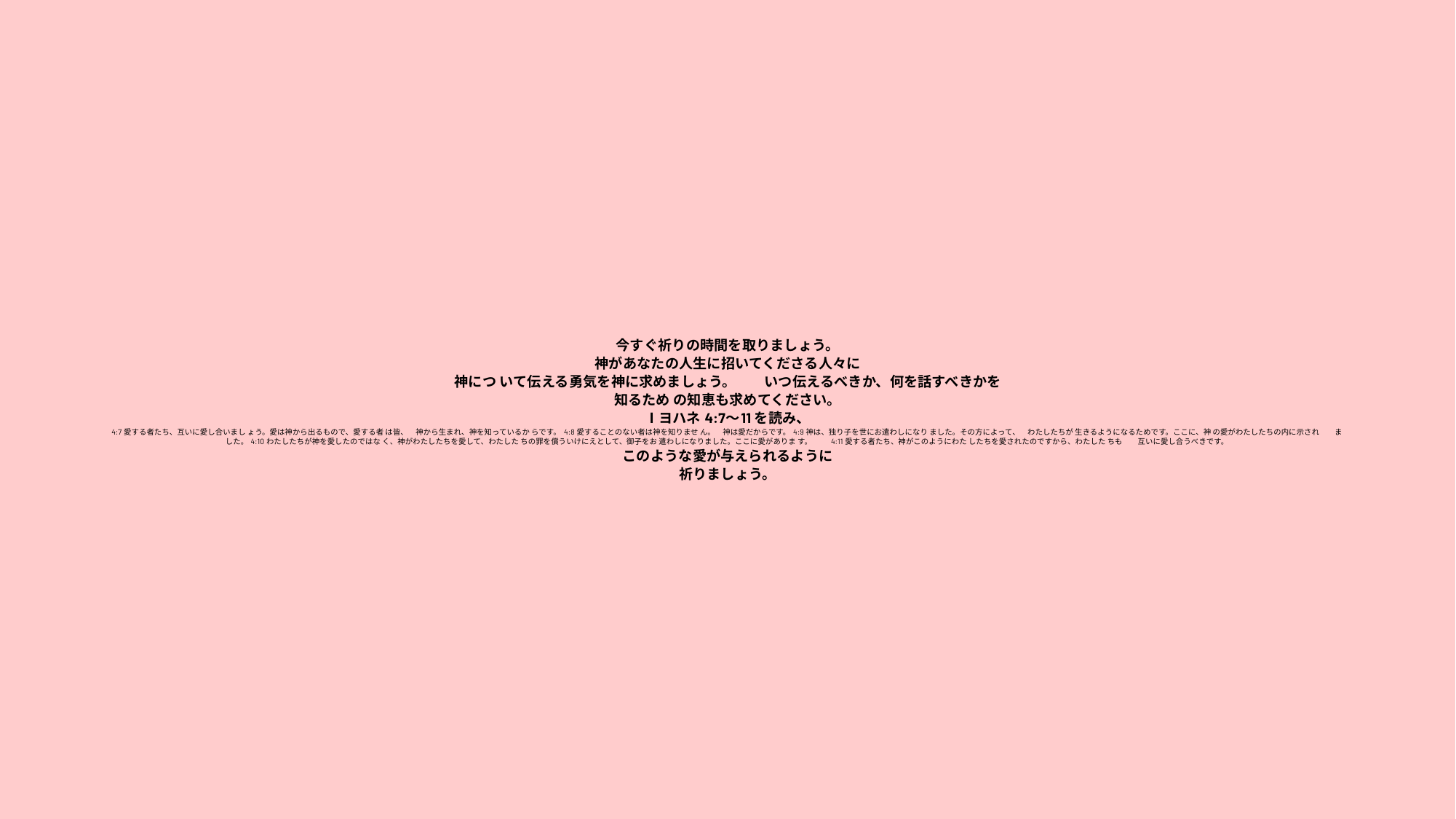

# 今すぐ祈りの時間を取りましょう。 神があなたの人生に招いてくださる人々に 神につ いて伝える勇気を神に求めましょう。　　いつ伝えるべきか、何を話すべきかを 知るため の知恵も求めてください。 Ⅰヨハネ 4:7～11 を読み、 4:7 愛する者たち、互いに愛し合いまし ょう。愛は神から出るもので、愛する者 は皆、　神から生まれ、神を知っているか らです。 4:8 愛することのない者は神を知りませ ん。　神は愛だからです。 4:9 神は、独り子を世にお遣わしになり ました。その方によって、　わたしたちが 生きるようになるためです。ここに、神 の愛がわたしたちの内に示され　　ました。 4:10 わたしたちが神を愛したのではな く、神がわたしたちを愛して、わたした ちの罪を償ういけにえとして、御子をお 遣わしになりました。ここに愛がありま す。 　　4:11 愛する者たち、神がこのようにわた したちを愛されたのですから、わたした ちも　　互いに愛し合うべきです。 このような愛が与えられるように 祈りましょう。